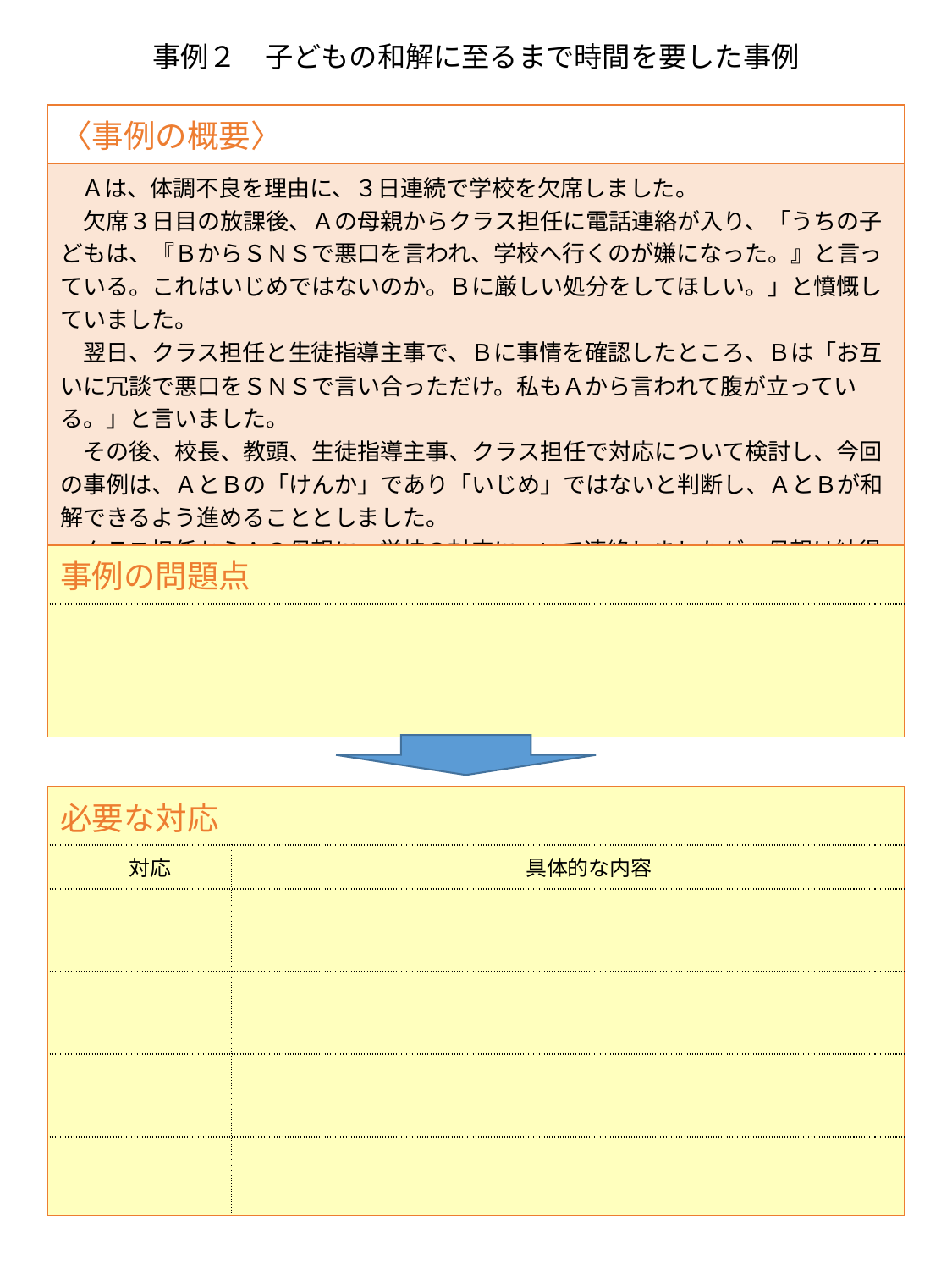

# 事例２　子どもの和解に至るまで時間を要した事例
| 〈事例の概要〉 |
| --- |
| Ａは、体調不良を理由に、３日連続で学校を欠席しました。 　欠席３日目の放課後、Ａの母親からクラス担任に電話連絡が入り、「うちの子どもは、『ＢからＳＮＳで悪口を言われ、学校へ行くのが嫌になった。』と言っている。これはいじめではないのか。Ｂに厳しい処分をしてほしい。」と憤慨していました。 　翌日、クラス担任と生徒指導主事で、Ｂに事情を確認したところ、Ｂは「お互いに冗談で悪口をＳＮＳで言い合っただけ。私もＡから言われて腹が立っている。」と言いました。 　その後、校長、教頭、生徒指導主事、クラス担任で対応について検討し、今回の事例は、ＡとＢの「けんか」であり「いじめ」ではないと判断し、ＡとＢが和解できるよう進めることとしました。 　クラス担任からＡの母親に、学校の対応について連絡しましたが、母親は納得せず、ＡとＢの和解に至るまでかなりの時間を要しました。 |
| 事例の問題点 |
| --- |
|  |

| 必要な対応 |  |
| --- | --- |
| 対応 | 具体的な内容 |
|  |  |
|  |  |
|  |  |
|  |  |